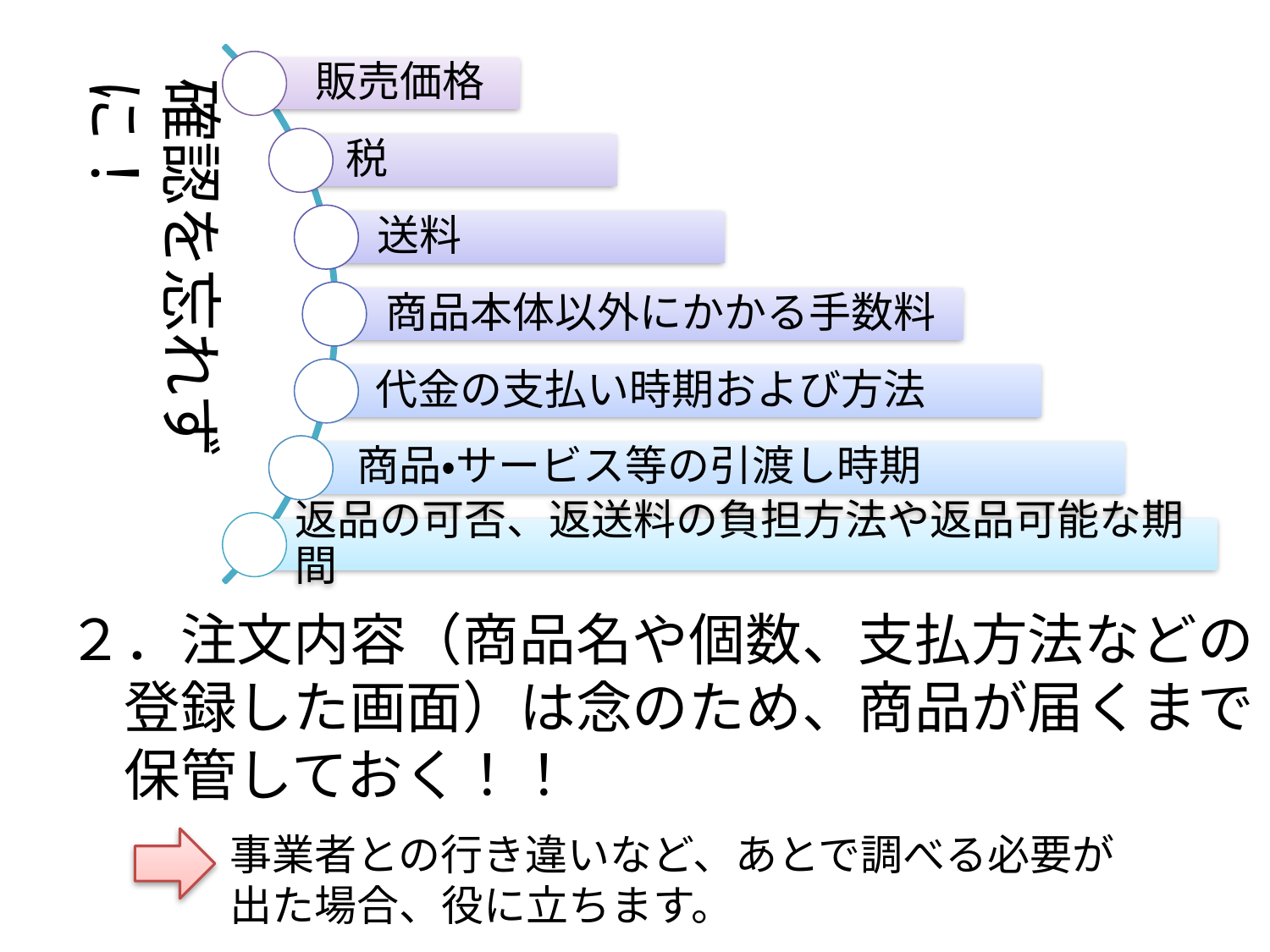

販売価格
税
送料
商品本体以外にかかる手数料
代金の支払い時期および方法
商品・サービス等の引渡し時期
返品の可否、返送料の負担方法や返品可能な期間
確認を忘れずに！
２．注文内容（商品名や個数、支払方法などの
　登録した画面）は念のため、商品が届くまで
　保管しておく！！
事業者との行き違いなど、あとで調べる必要が出た場合、役に立ちます。